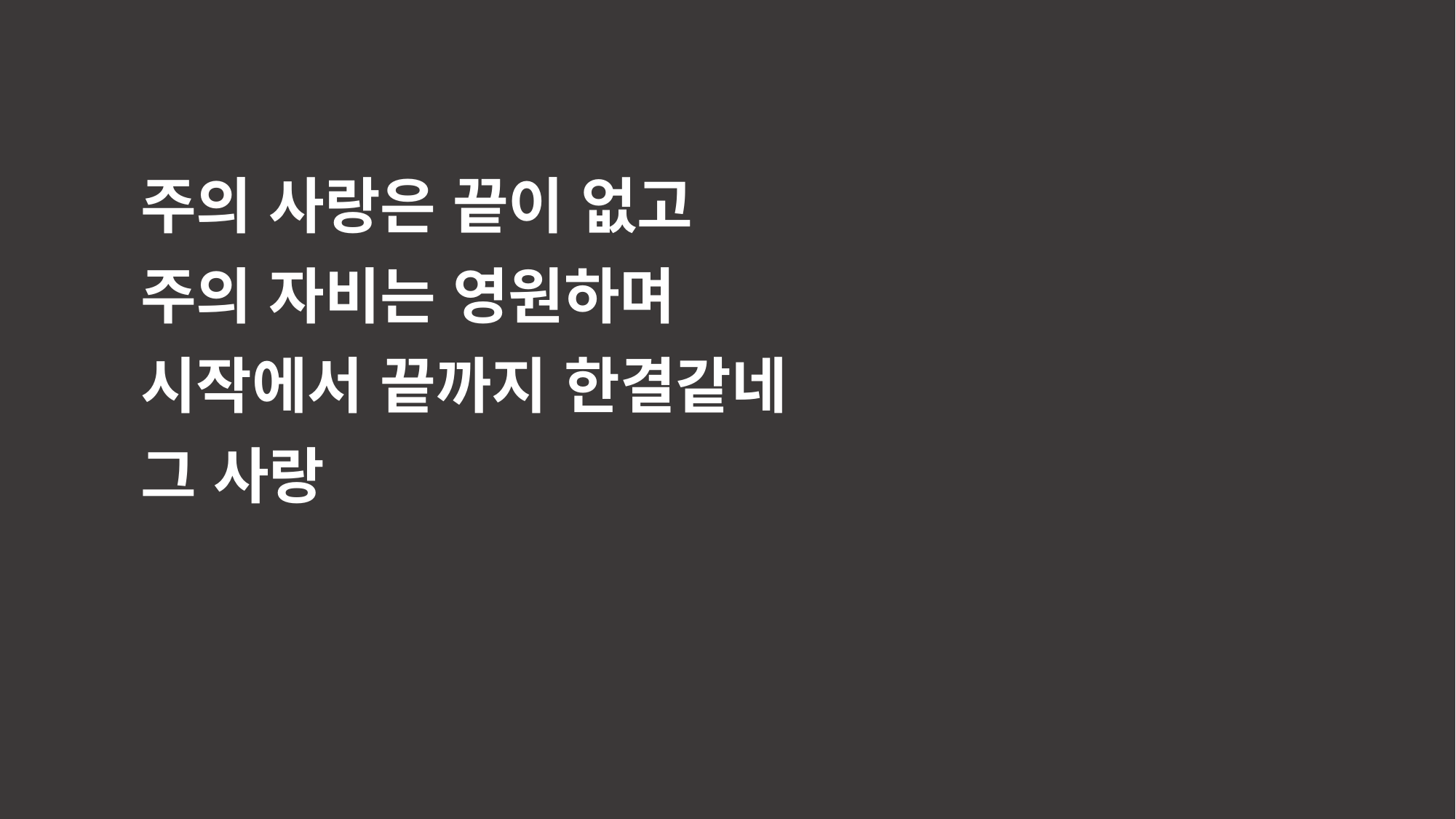

주의 사랑은 끝이 없고
주의 자비는 영원하며
시작에서 끝까지 한결같네
그 사랑